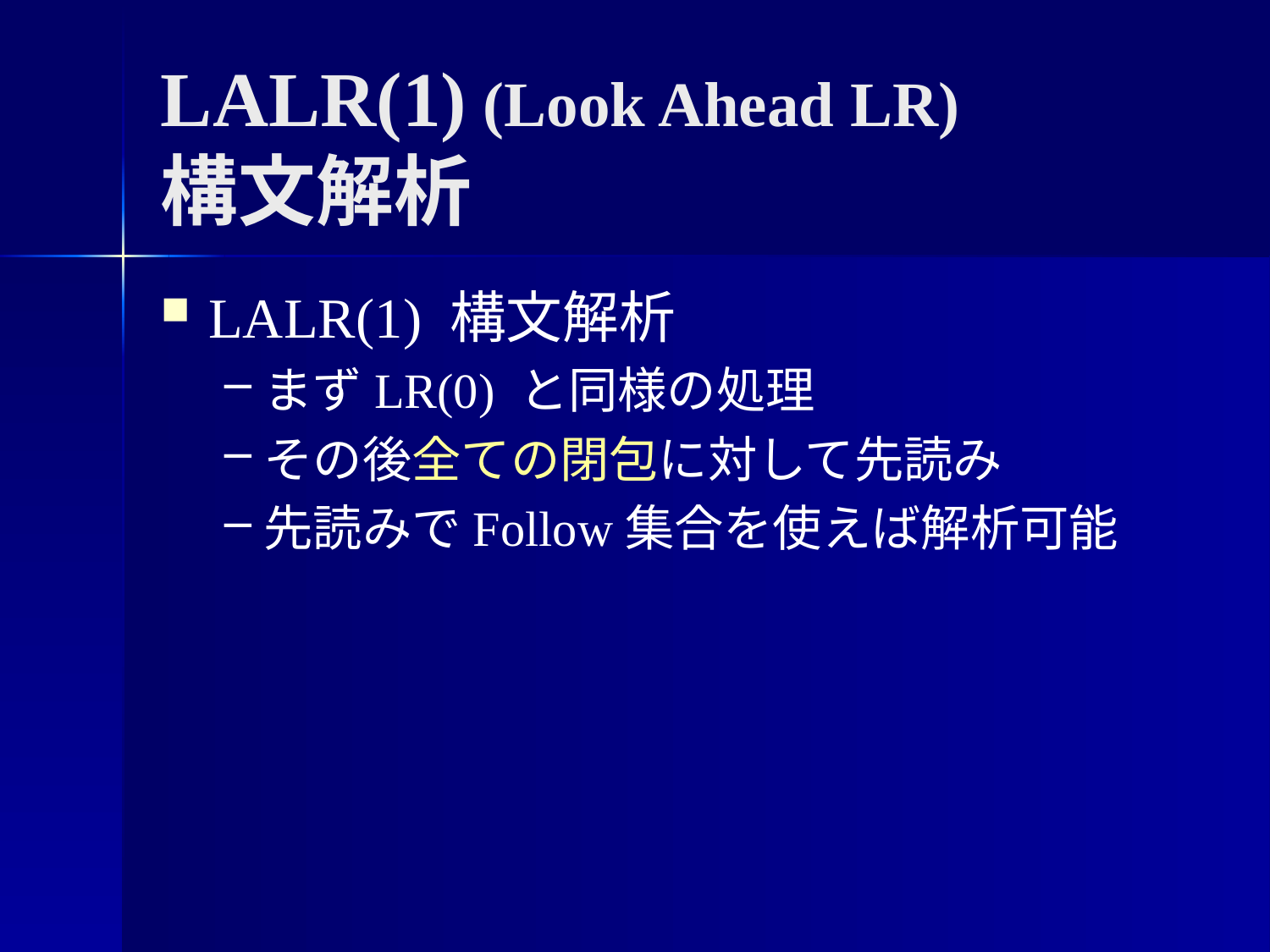

# LALR(1) (Look Ahead LR) 構文解析
LALR(1) 構文解析
まずLR(0) と同様の処理
その後全ての閉包に対して先読み
先読みでFollow集合を使えば解析可能